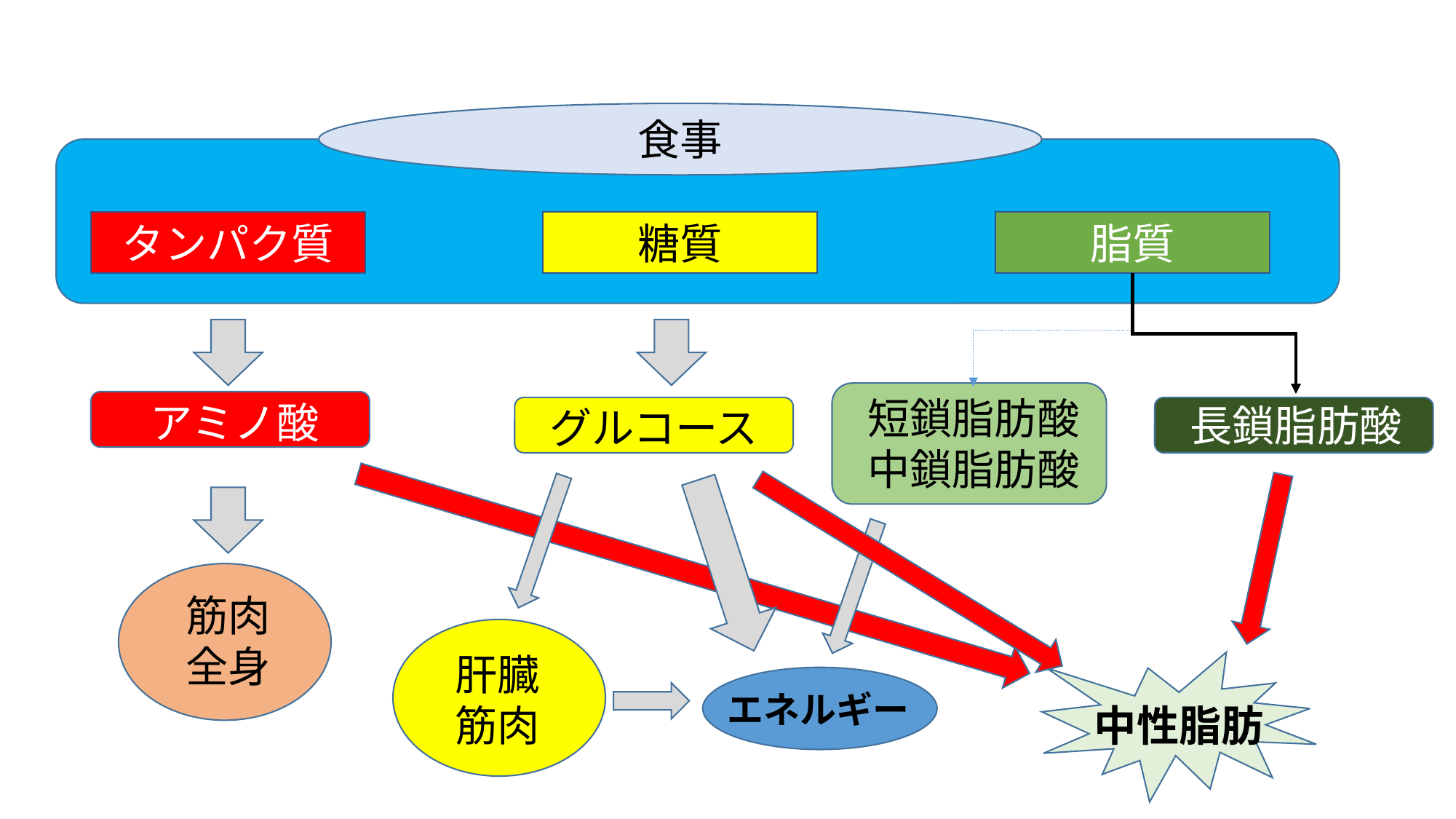

食事

タンパク質
糖質
脂質

短鎖脂肪酸
中鎖脂肪酸
アミノ酸

長鎖脂肪酸

グルコース

筋肉
全身

肝臓
筋肉

エネルギー
中性脂肪